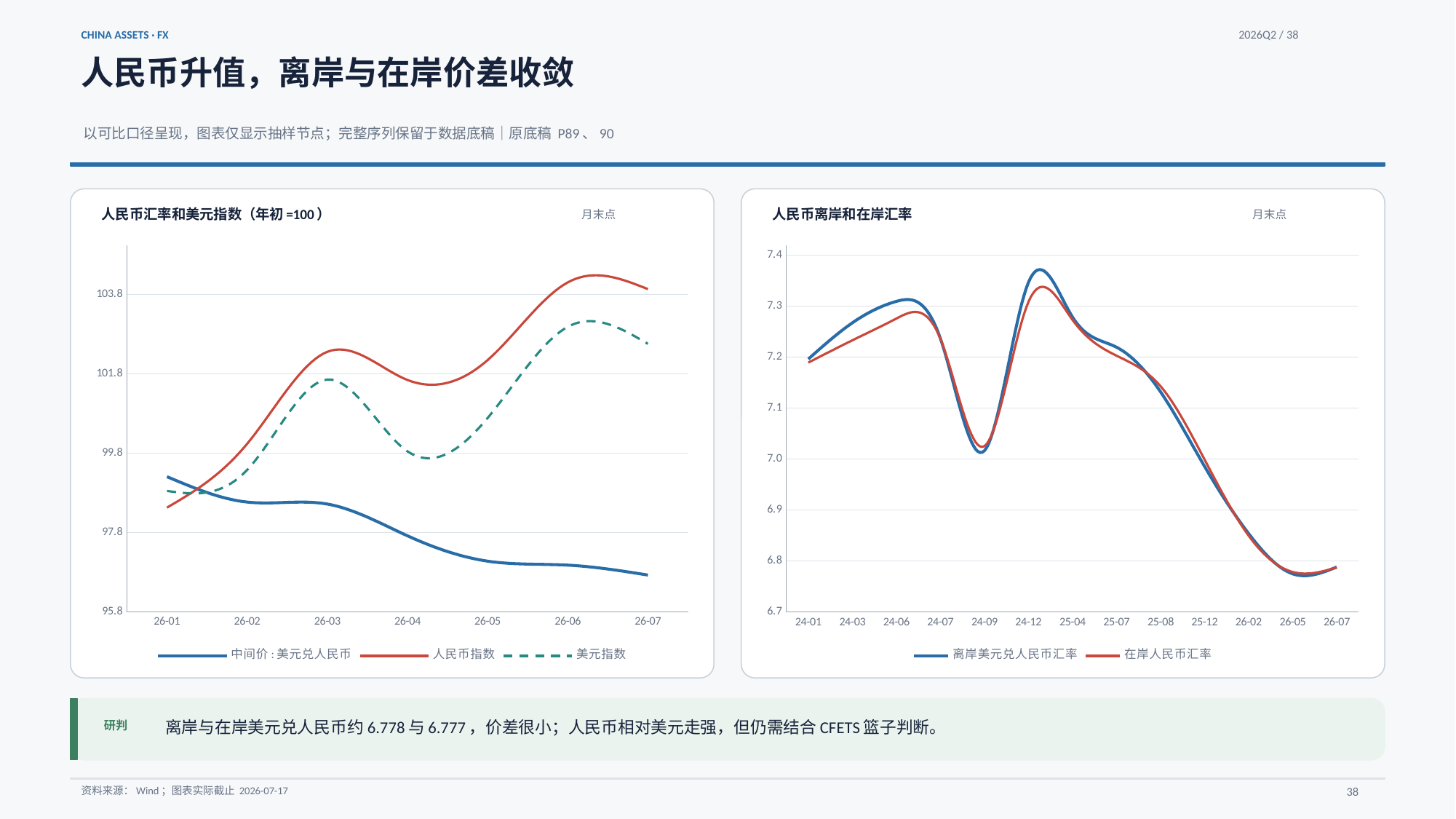

CHINA ASSETS · FX
2026Q2 / 38
人民币升值，离岸与在岸价差收敛
以可比口径呈现，图表仅显示抽样节点；完整序列保留于数据底稿｜原底稿 P89、90

人民币汇率和美元指数（年初=100）
人民币离岸和在岸汇率
月末点
月末点

### Chart

| Category |  |  |  |
|---|---|---|---|
| 26-01 | 99.21 | 98.43 | 98.85 |
| 26-02 | 98.57 | 100.04 | 99.38 |
| 26-03 | 98.52 | 102.36 | 101.66 |
| 26-04 | 97.72 | 101.65 | 99.85 |
| 26-05 | 97.08 | 102.15 | 100.69 |
| 26-06 | 96.98 | 104.11 | 102.99 |
| 26-07 | 96.73 | 103.94 | 102.56 |

### Chart

| Category |  |  |
|---|---|---|
| 24-01 | 7.1864 | 7.1795 |
| 24-03 | 7.2575 | 7.2232 |
| 24-06 | 7.2996 | 7.2659 |
| 24-07 | 7.2266 | 7.2261 |
| 24-09 | 7.0066 | 7.0156 |
| 24-12 | 7.3371 | 7.2988 |
| 25-04 | 7.2688 | 7.2632 |
| 25-07 | 7.2096 | 7.193 |
| 25-08 | 7.122 | 7.133 |
| 25-12 | 6.9755 | 6.989 |
| 26-02 | 6.8438 | 6.8397 |
| 26-05 | 6.7648 | 6.7685 |
| 26-07 | 6.7782 | 6.7773 |

离岸与在岸美元兑人民币约6.778与6.777，价差很小；人民币相对美元走强，但仍需结合CFETS篮子判断。
研判

资料来源：Wind；图表实际截止 2026-07-17
38